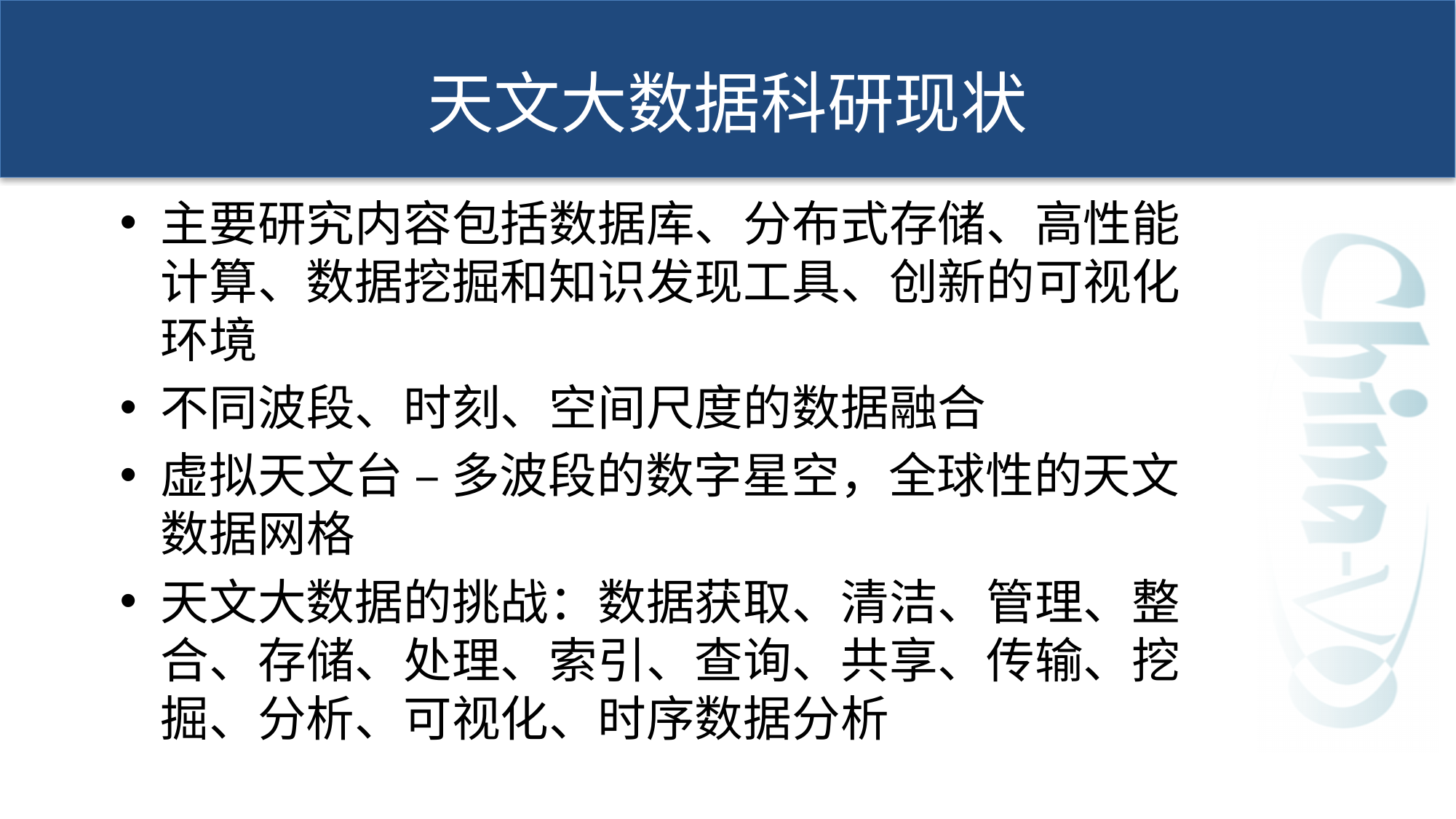

# 天文大数据科研现状
主要研究内容包括数据库、分布式存储、高性能计算、数据挖掘和知识发现工具、创新的可视化环境
不同波段、时刻、空间尺度的数据融合
虚拟天文台 – 多波段的数字星空，全球性的天文数据网格
天文大数据的挑战：数据获取、清洁、管理、整合、存储、处理、索引、查询、共享、传输、挖掘、分析、可视化、时序数据分析